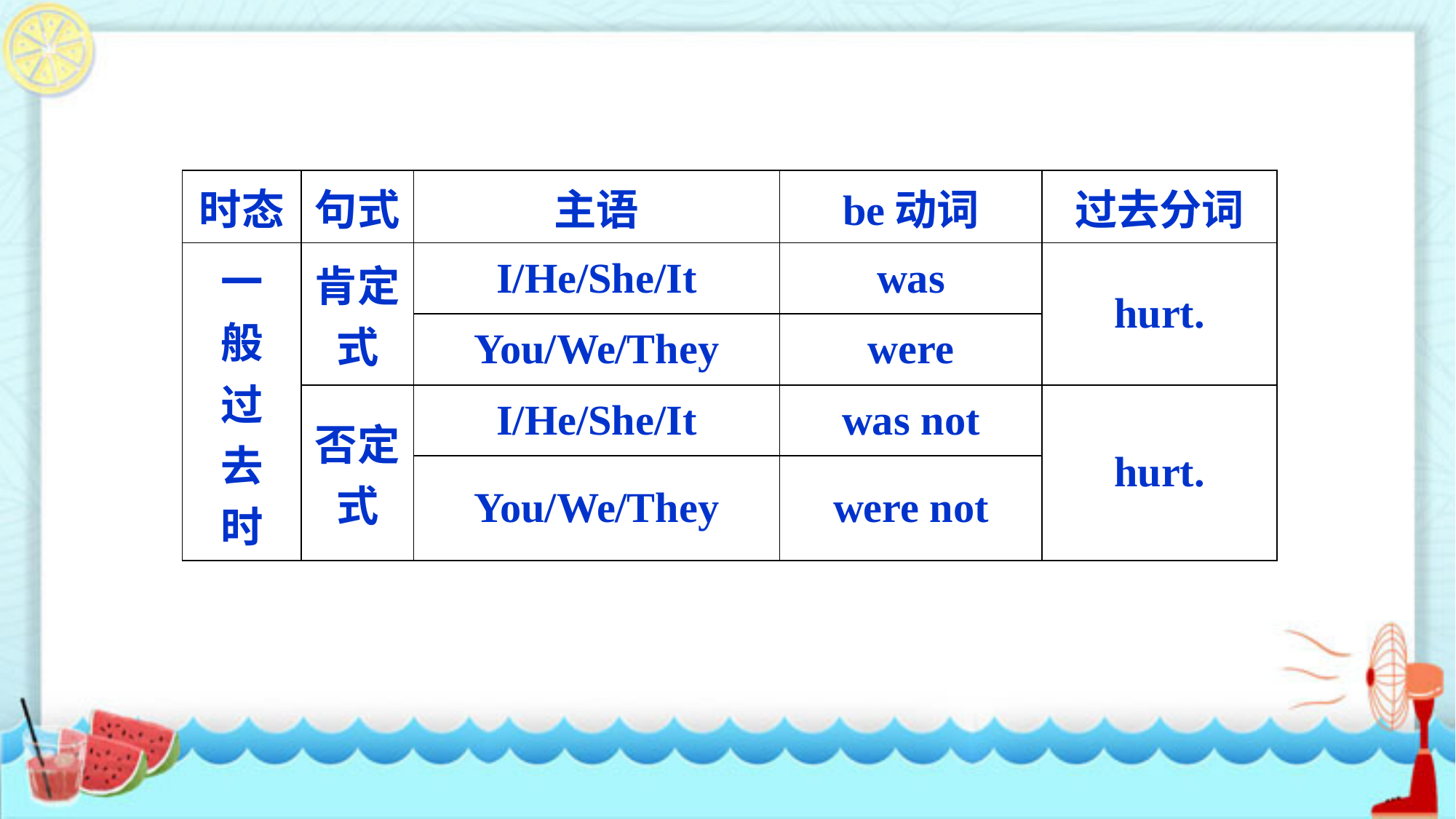

| 时态 | 句式 | 主语 | be动词 | 过去分词 |
| --- | --- | --- | --- | --- |
| 一 般 过 去 时 | 肯定式 | I/He/She/It | was | hurt. |
|  |  | You/We/They | were |  |
|  | 否定式 | I/He/She/It | was not | hurt. |
|  |  | You/We/They | were not |  |